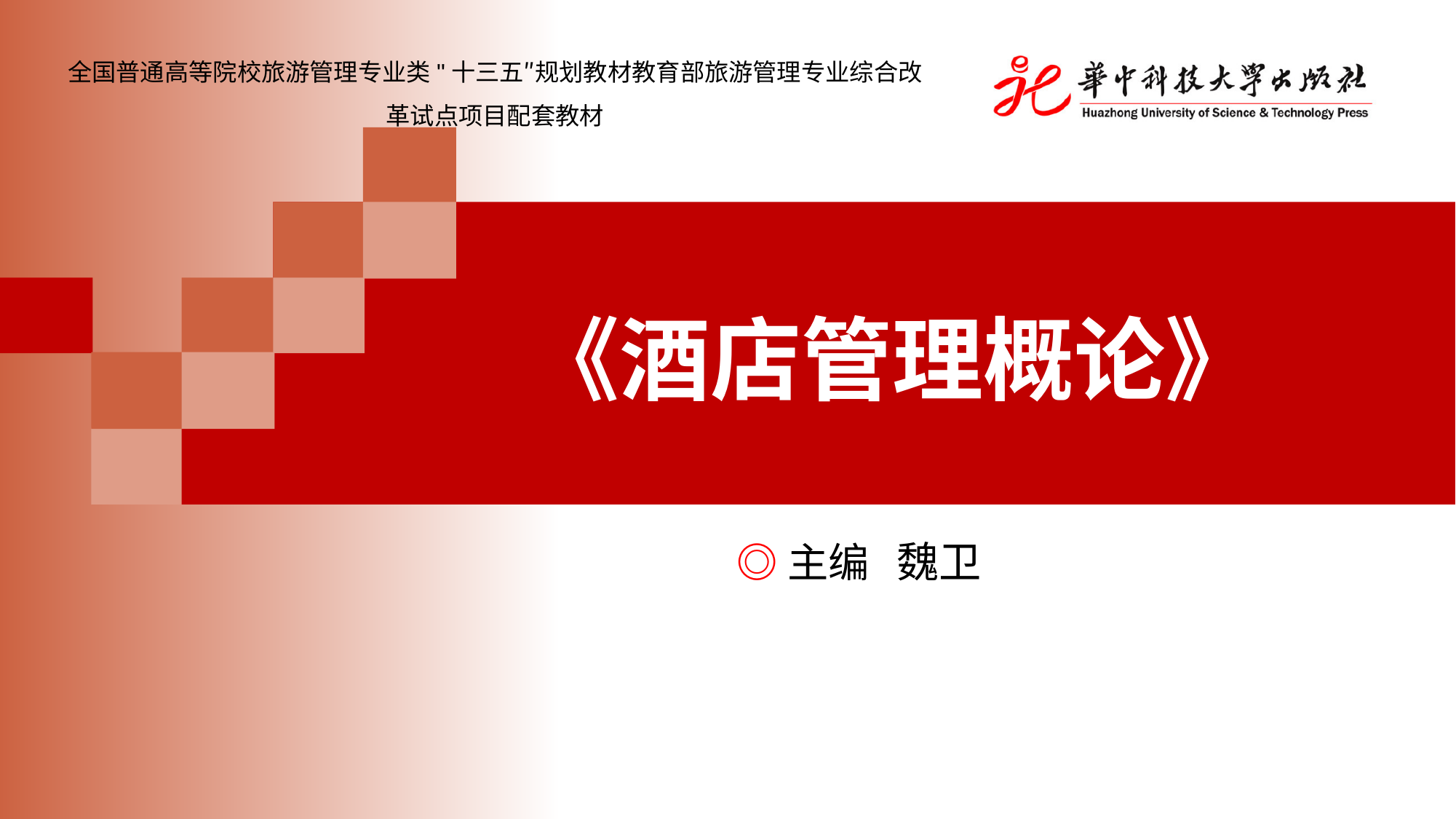

全国普通高等院校旅游管理专业类"十三五″规划教材教育部旅游管理专业综合改革试点项目配套教材

《酒店管理概论》
◎主编   魏卫